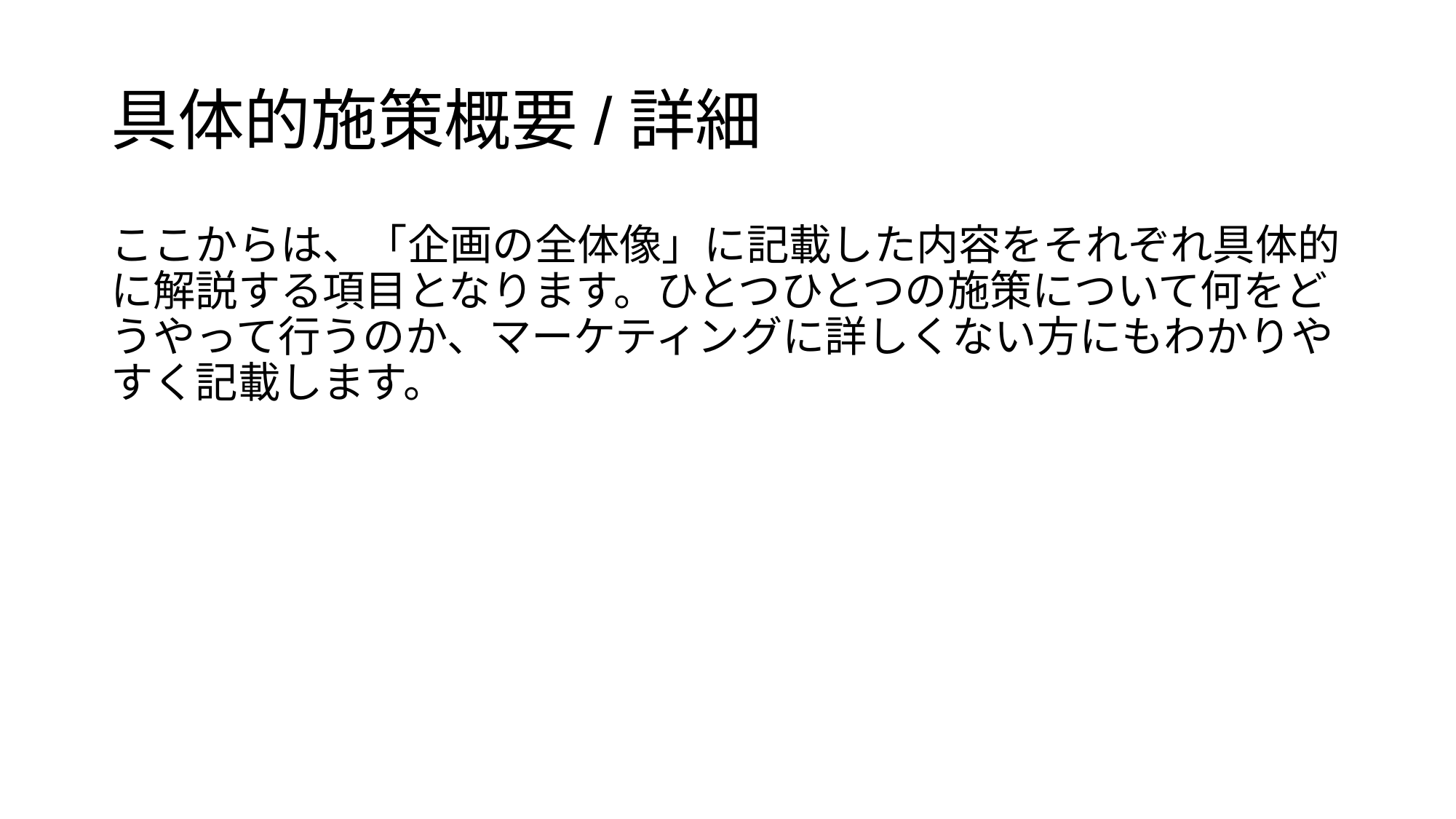

# 具体的施策概要/詳細
ここからは、「企画の全体像」に記載した内容をそれぞれ具体的に解説する項目となります。ひとつひとつの施策について何をどうやって行うのか、マーケティングに詳しくない方にもわかりやすく記載します。